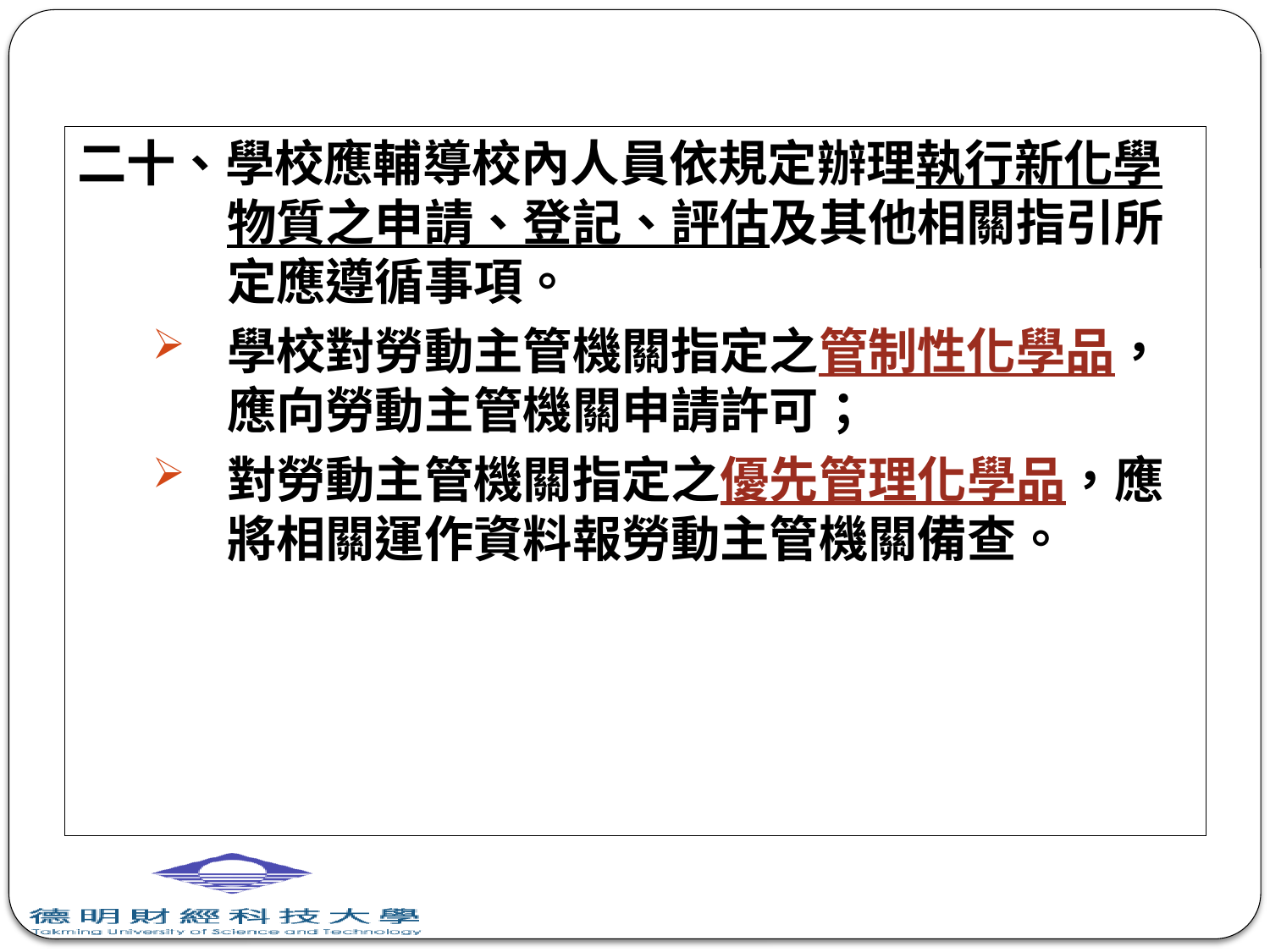

二十、學校應輔導校內人員依規定辦理執行新化學物質之申請、登記、評估及其他相關指引所定應遵循事項。
學校對勞動主管機關指定之管制性化學品，應向勞動主管機關申請許可；
對勞動主管機關指定之優先管理化學品，應將相關運作資料報勞動主管機關備查。